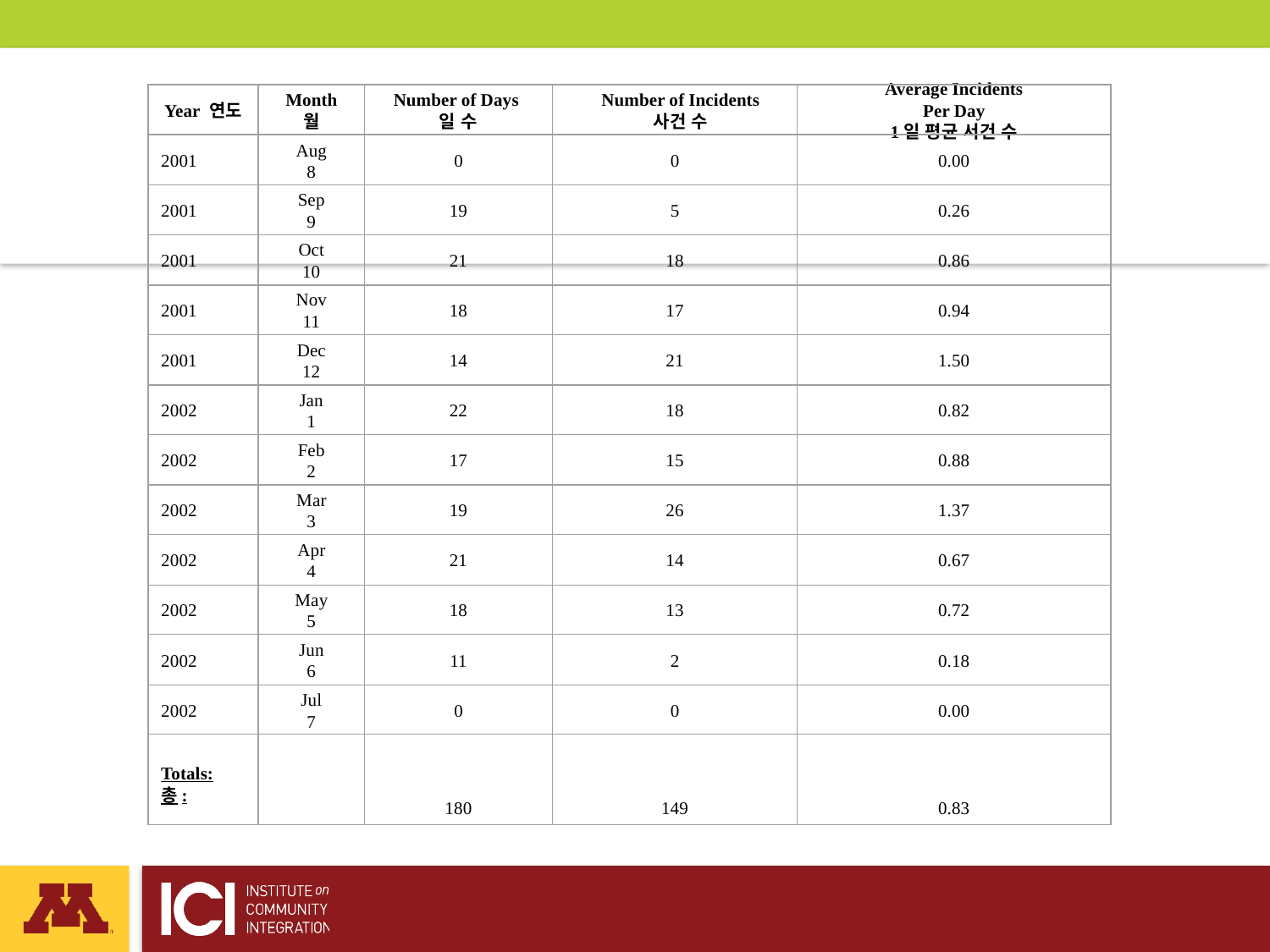

Year 연도

Month
월

Number of Days
일 수

Number of Incidents
사건 수
Average Incidents
Per Day
1일 평균 서건 수

2001

Aug
8

0

0

0.00

2001

Sep
9

19

5

0.26

2001

Oct
10

21

18

0.86

2001

Nov
11

18

17

0.94

2001

Dec
12

14

21

1.50

2002

Jan
1

22

18

0.82

2002

Feb
2

17

15

0.88
2002

Mar
3

19

26

1.37

2002

Apr
4

21

14

0.67
2002

May
5

18

13

0.72

2002

Jun
6

11

2

0.18
2002

Jul
7

0

0

0.00

Totals:
총:

180

149

0.83